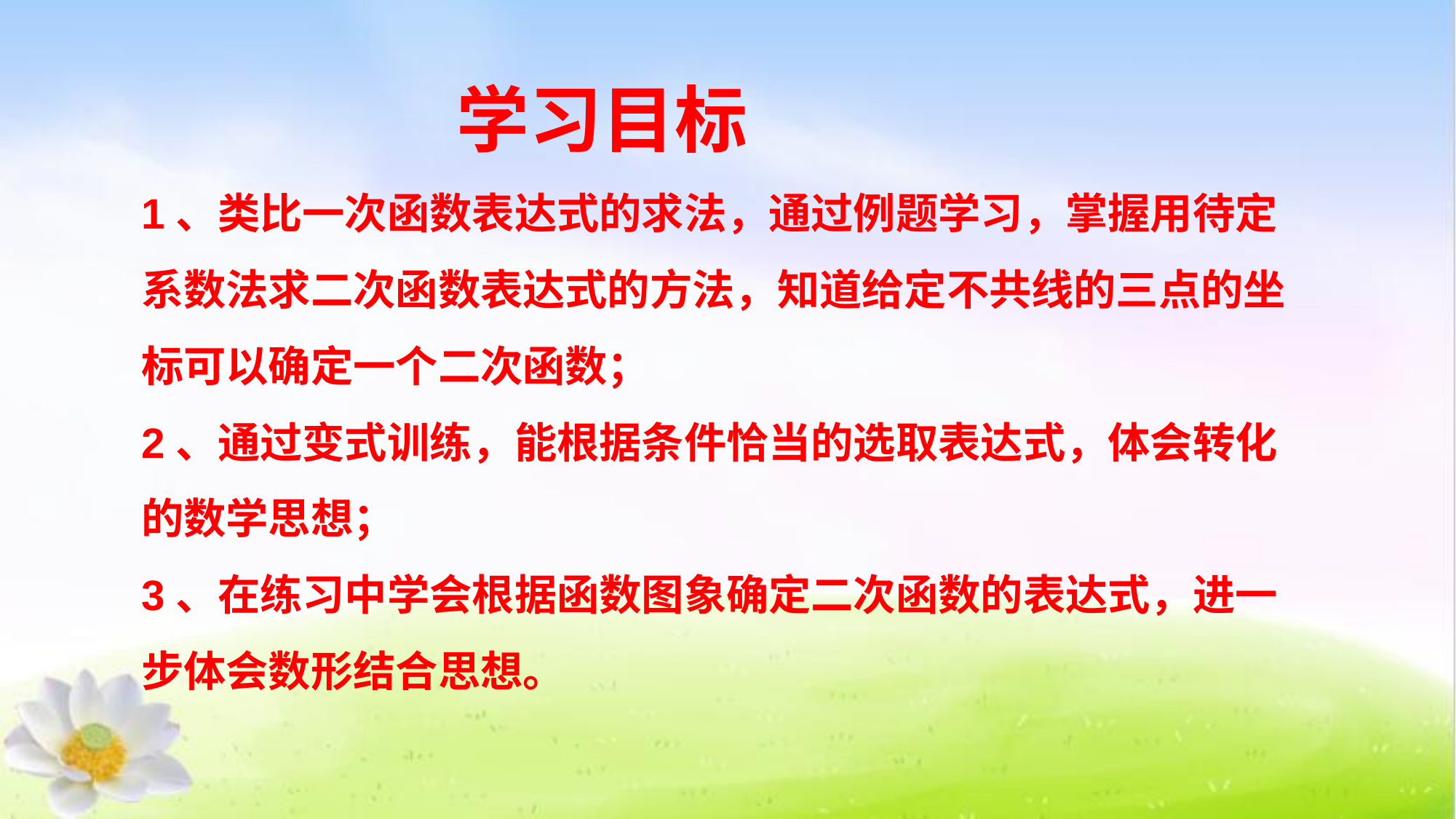

学习目标
1、类比一次函数表达式的求法，通过例题学习，掌握用待定系数法求二次函数表达式的方法，知道给定不共线的三点的坐标可以确定一个二次函数；
2、通过变式训练，能根据条件恰当的选取表达式，体会转化的数学思想；
3、在练习中学会根据函数图象确定二次函数的表达式，进一步体会数形结合思想。